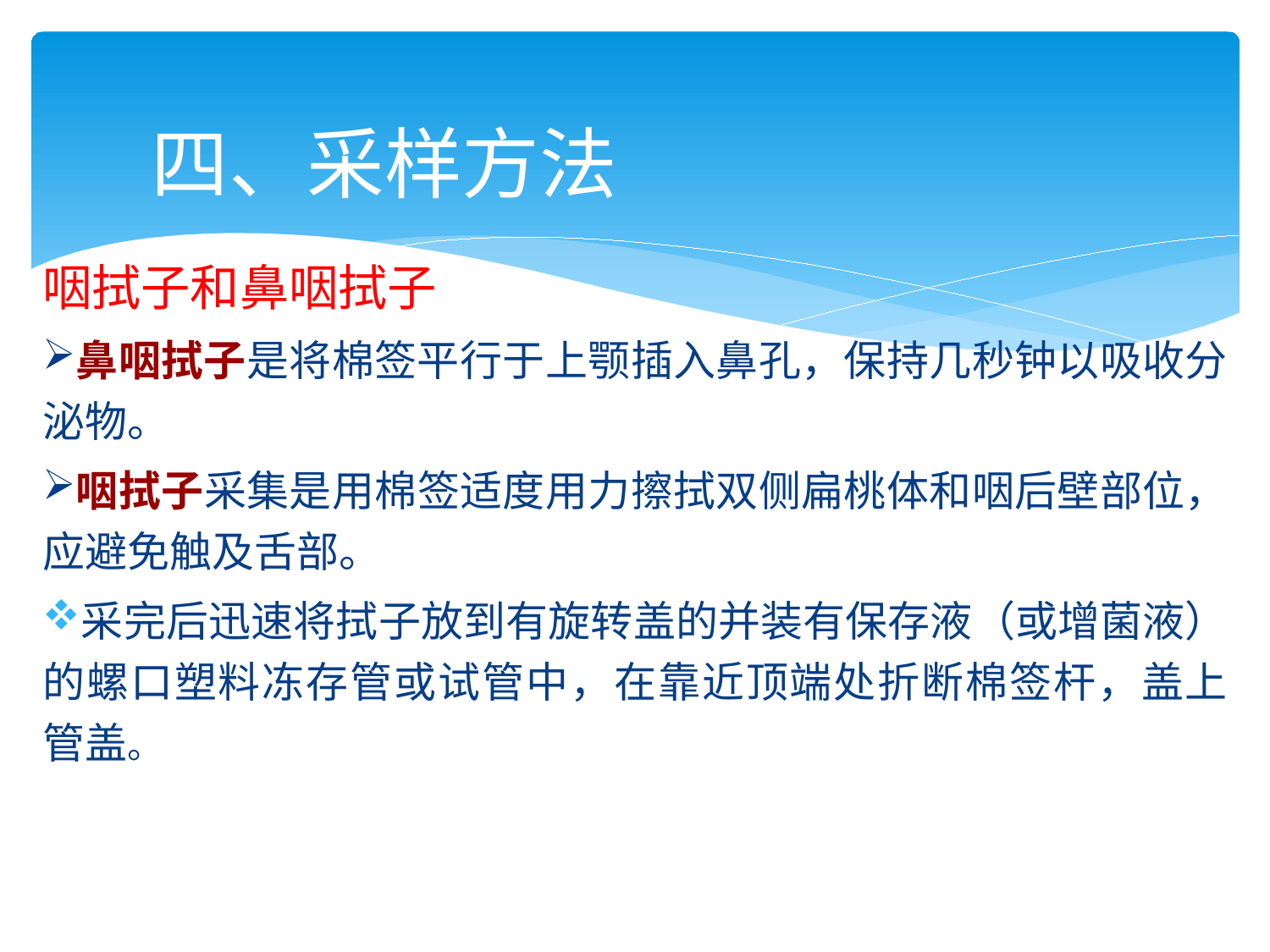

# 四、采样方法
咽拭子和鼻咽拭子
鼻咽拭子是将棉签平行于上颚插入鼻孔，保持几秒钟以吸收分泌物。
咽拭子采集是用棉签适度用力擦拭双侧扁桃体和咽后壁部位，应避免触及舌部。
采完后迅速将拭子放到有旋转盖的并装有保存液（或增菌液）的螺口塑料冻存管或试管中，在靠近顶端处折断棉签杆，盖上管盖。